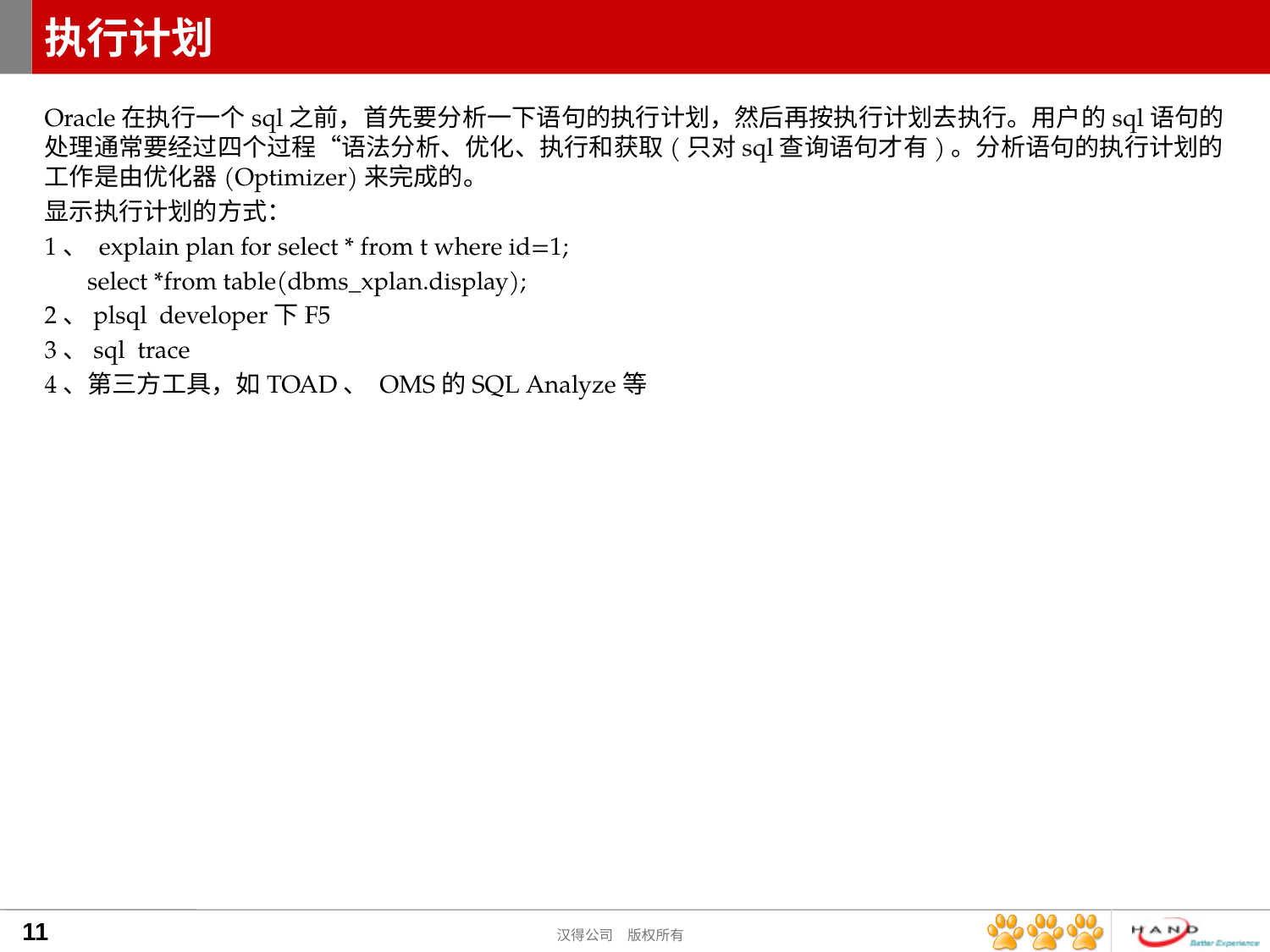

# 执行计划
Oracle在执行一个sql之前，首先要分析一下语句的执行计划，然后再按执行计划去执行。用户的sql语句的处理通常要经过四个过程“语法分析、优化、执行和获取(只对sql查询语句才有)。分析语句的执行计划的工作是由优化器(Optimizer)来完成的。
显示执行计划的方式：
1、 explain plan for select * from t where id=1;
       select *from table(dbms_xplan.display);
2、plsql  developer下F5
3、sql  trace
4、第三方工具，如TOAD、 OMS的SQL Analyze等
11